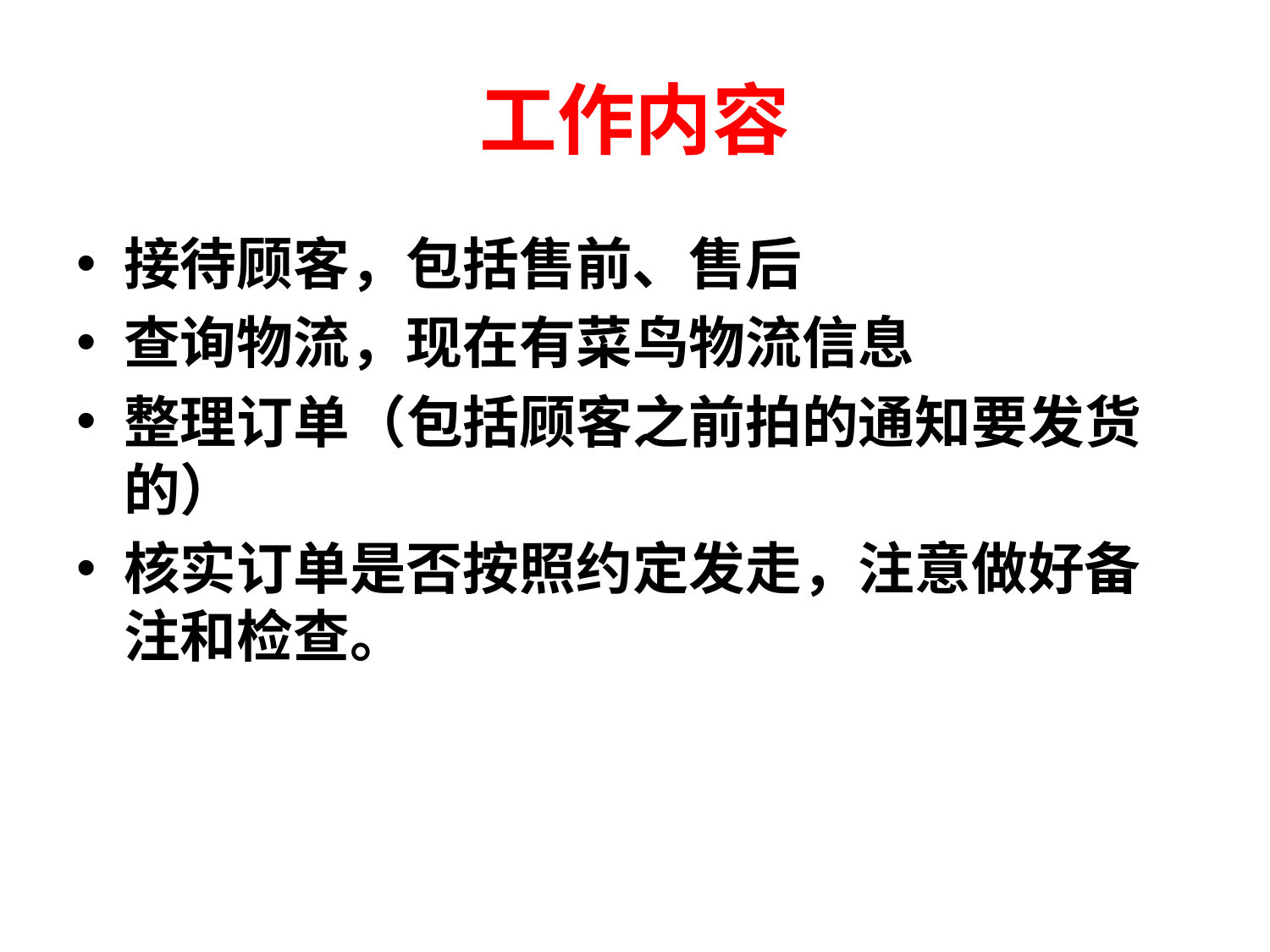

# 工作内容
接待顾客，包括售前、售后
查询物流，现在有菜鸟物流信息
整理订单（包括顾客之前拍的通知要发货的）
核实订单是否按照约定发走，注意做好备注和检查。